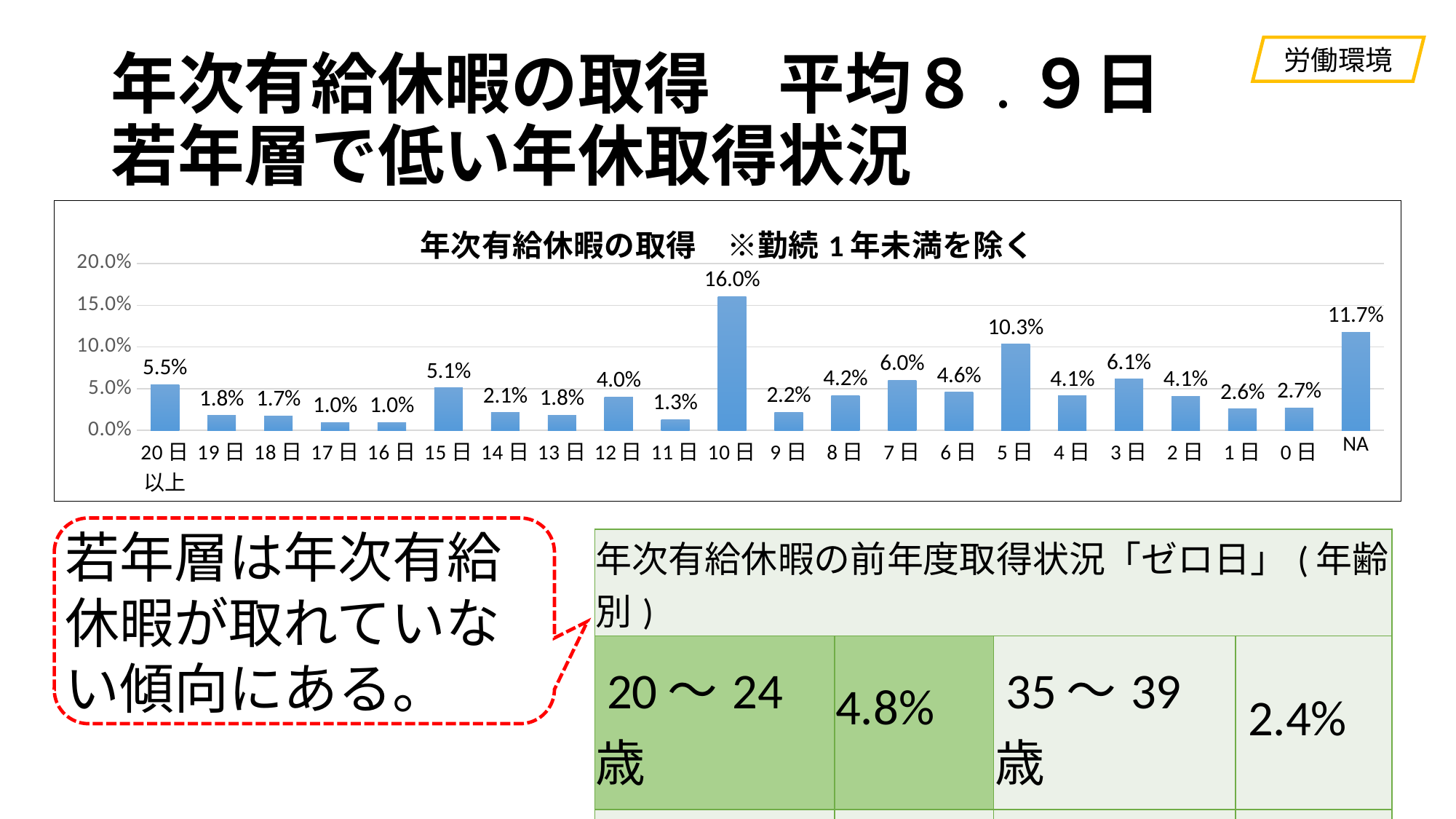

労働環境
# 年次有給休暇の取得　平均８.９日 若年層で低い年休取得状況

### Chart: 年次有給休暇の取得　※勤続1年未満を除く

| Category |  |
|---|---|
| 20日
以上 | 0.05505658343811748 |
| 19日 | 0.017843242919585653 |
| 18日 | 0.01730435303275253 |
| 17日 | 0.009729956290042512 |
| 16日 | 0.009819771271181367 |
| 15日 | 0.05089515597868391 |
| 14日 | 0.02143584216513981 |
| 13日 | 0.018442009460511347 |
| 12日 | 0.03993772827974373 |
| 11日 | 0.012933357283994971 |
| 10日 | 0.16017004969762288 |
| 9日 | 0.021854978743787796 |
| 8日 | 0.04182384288365966 |
| 7日 | 0.060086222381893296 |
| 6日 | 0.045775702053769234 |
| 5日 | 0.10325728998263577 |
| 4日 | 0.041404706305011675 |
| 3日 | 0.06146338542602239 |
| 2日 | 0.040746063109993416 |
| 1日 | 0.0257469612598048 |
| 0日 | 0.026824741033471048 |
| NA | 0.1174480570025747 |
若年層は年次有給休暇が取れていない傾向にある。
| 年次有給休暇の前年度取得状況「ゼロ日」(年齢別) |  |  |  |
| --- | --- | --- | --- |
| 20～24歳 | 4.8% | 35～39歳 | 2.4% |
| 25～29歳 | 2.8% | 40～49歳 | 2.2% |
| 30～34歳 | 2.5% | 50～59歳 | 2.0% |